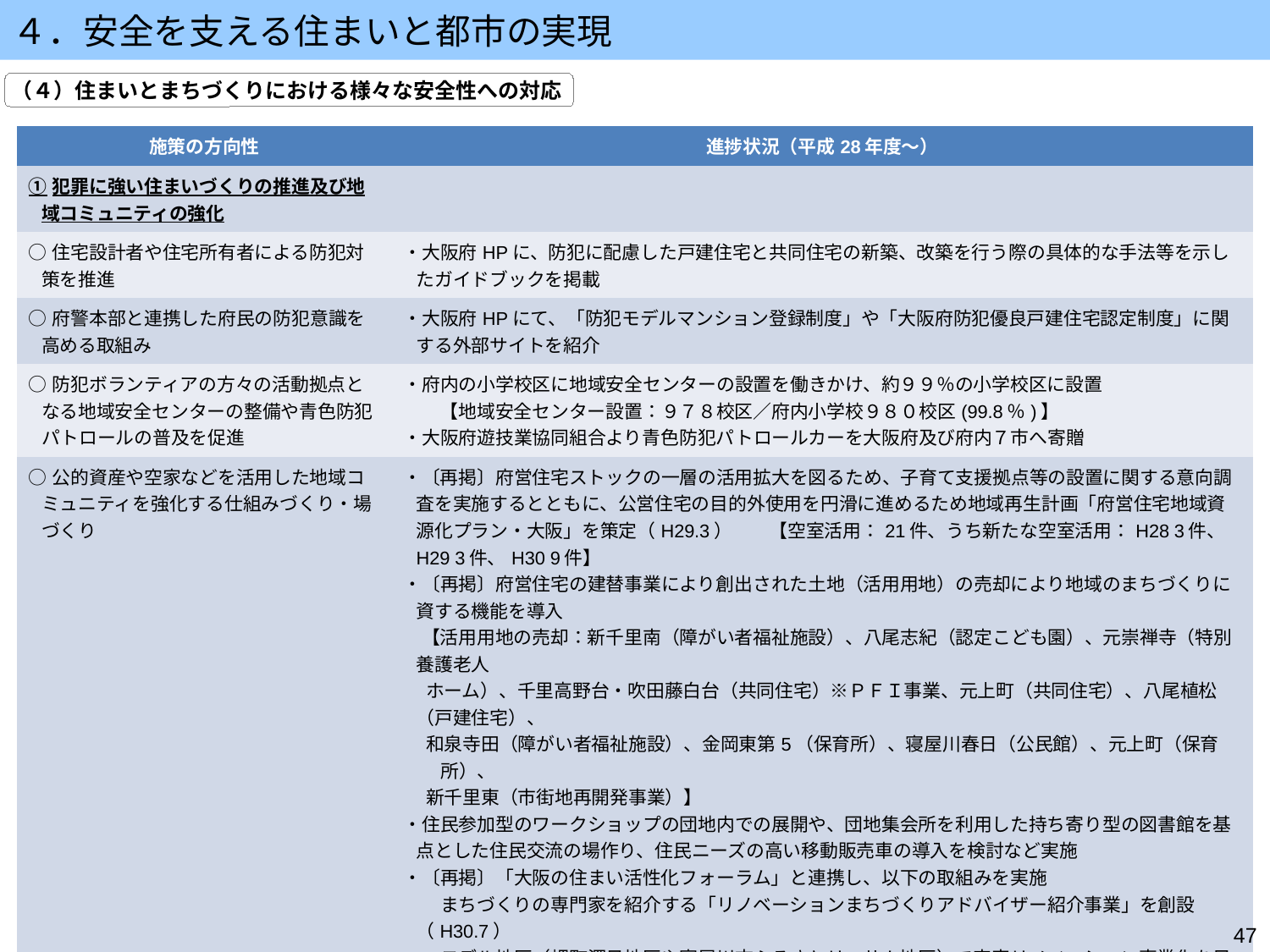

４．安全を支える住まいと都市の実現
（４）住まいとまちづくりにおける様々な安全性への対応
| 施策の方向性 | 進捗状況（平成28年度～） |
| --- | --- |
| ①犯罪に強い住まいづくりの推進及び地域コミュニティの強化 |  |
| ○住宅設計者や住宅所有者による防犯対策を推進 | ・大阪府HPに、防犯に配慮した戸建住宅と共同住宅の新築、改築を行う際の具体的な手法等を示したガイドブックを掲載 |
| ○府警本部と連携した府民の防犯意識を高める取組み | ・大阪府HPにて、「防犯モデルマンション登録制度」や「大阪府防犯優良戸建住宅認定制度」に関する外部サイトを紹介 |
| ○防犯ボランティアの方々の活動拠点となる地域安全センターの整備や青色防犯パトロールの普及を促進 | ・府内の小学校区に地域安全センターの設置を働きかけ、約９９％の小学校区に設置 　　【地域安全センター設置：９７８校区／府内小学校９８０校区(99.8％)】 ・大阪府遊技業協同組合より青色防犯パトロールカーを大阪府及び府内７市へ寄贈 |
| ○公的資産や空家などを活用した地域コミュニティを強化する仕組みづくり・場づくり | ・〔再掲〕府営住宅ストックの一層の活用拡大を図るため、子育て支援拠点等の設置に関する意向調査を実施するとともに、公営住宅の目的外使用を円滑に進めるため地域再生計画「府営住宅地域資源化プラン・大阪」を策定（H29.3）　　【空室活用：21件、うち新たな空室活用：H28 3件、H29 3件、H30 9件】 ・〔再掲〕府営住宅の建替事業により創出された土地（活用用地）の売却により地域のまちづくりに資する機能を導入　　　 　【活用用地の売却：新千里南（障がい者福祉施設）、八尾志紀（認定こども園）、元崇禅寺（特別養護老人 　 ホーム）、千里高野台・吹田藤白台（共同住宅）※ＰＦＩ事業、元上町（共同住宅）、八尾植松（戸建住宅）、 　 和泉寺田（障がい者福祉施設）、金岡東第5（保育所）、寝屋川春日（公民館）、元上町（保育所）、 　 新千里東（市街地再開発事業）】 ・住民参加型のワークショップの団地内での展開や、団地集会所を利用した持ち寄り型の図書館を基点とした住民交流の場作り、住民ニーズの高い移動販売車の導入を検討など実施 ・〔再掲〕「大阪の住まい活性化フォーラム」と連携し、以下の取組みを実施 　　まちづくりの専門家を紹介する「リノベーションまちづくりアドバイザー紹介事業」を創設（H30.7） 　　モデル地区（岬町深日地区や寝屋川市ふるさとリーサム地区）で空家リノベーション事業化を目指した事業者とのマッチング支援を実施。また、大阪市東成区で空家所有者や利用希望者を対象にしたリノベーションまちづくりセミナー（H29.11）、太子町で竹内街道の空家利活用を考えるワークショップ（H30.3、H31.2）、河内長野市でリノベーションによる郊外での魅力的な暮らし方をテーマにセミナー（H30.11）をそれぞれ開催 |
47